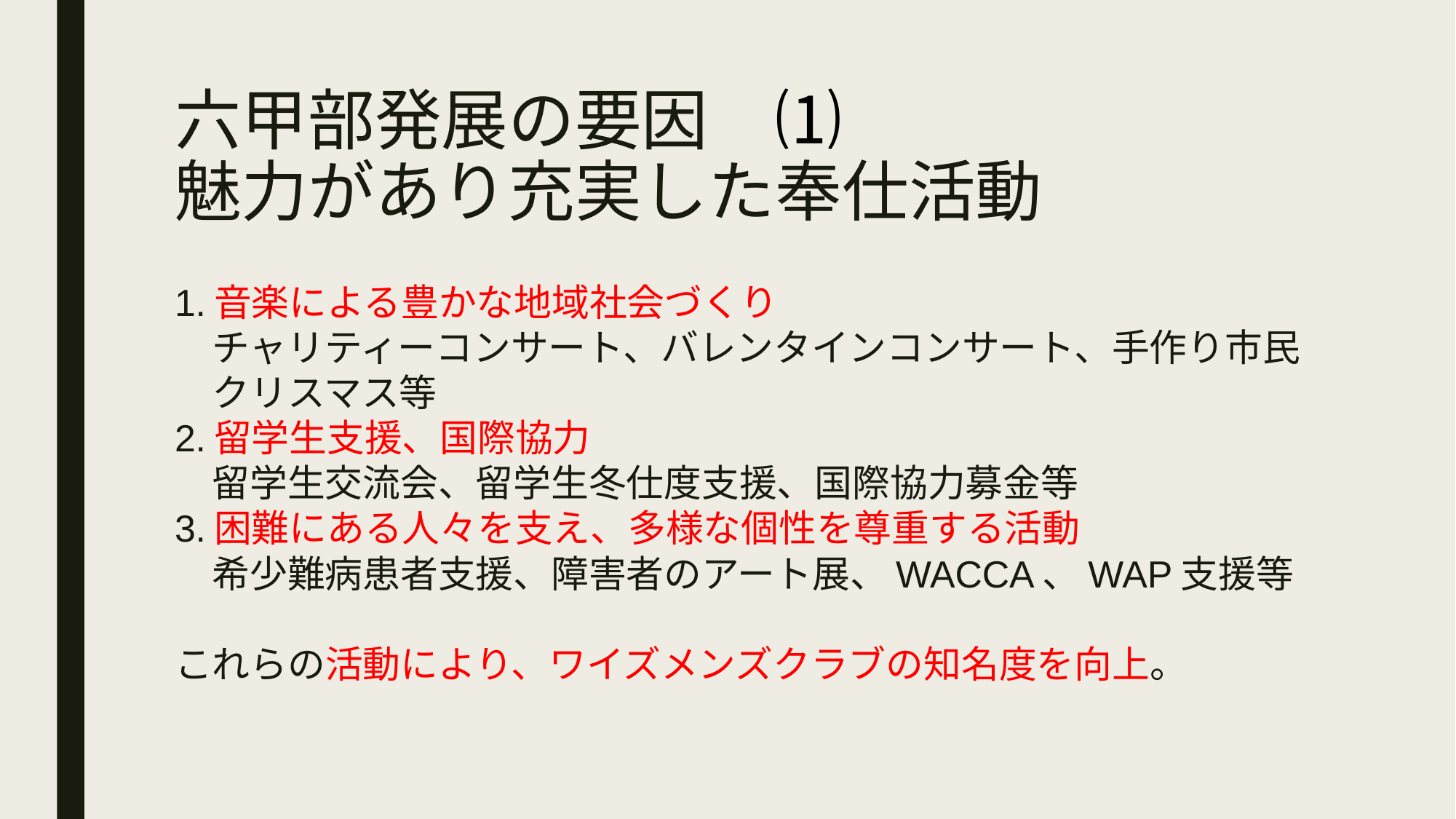

# 六甲部発展の要因　⑴ 魅力があり充実した奉仕活動
1.音楽による豊かな地域社会づくり
　チャリティーコンサート、バレンタインコンサート、手作り市民
　クリスマス等
2.留学生支援、国際協力
　留学生交流会、留学生冬仕度支援、国際協力募金等
3.困難にある人々を支え、多様な個性を尊重する活動
　希少難病患者支援、障害者のアート展、WACCA、WAP支援等

これらの活動により、ワイズメンズクラブの知名度を向上。